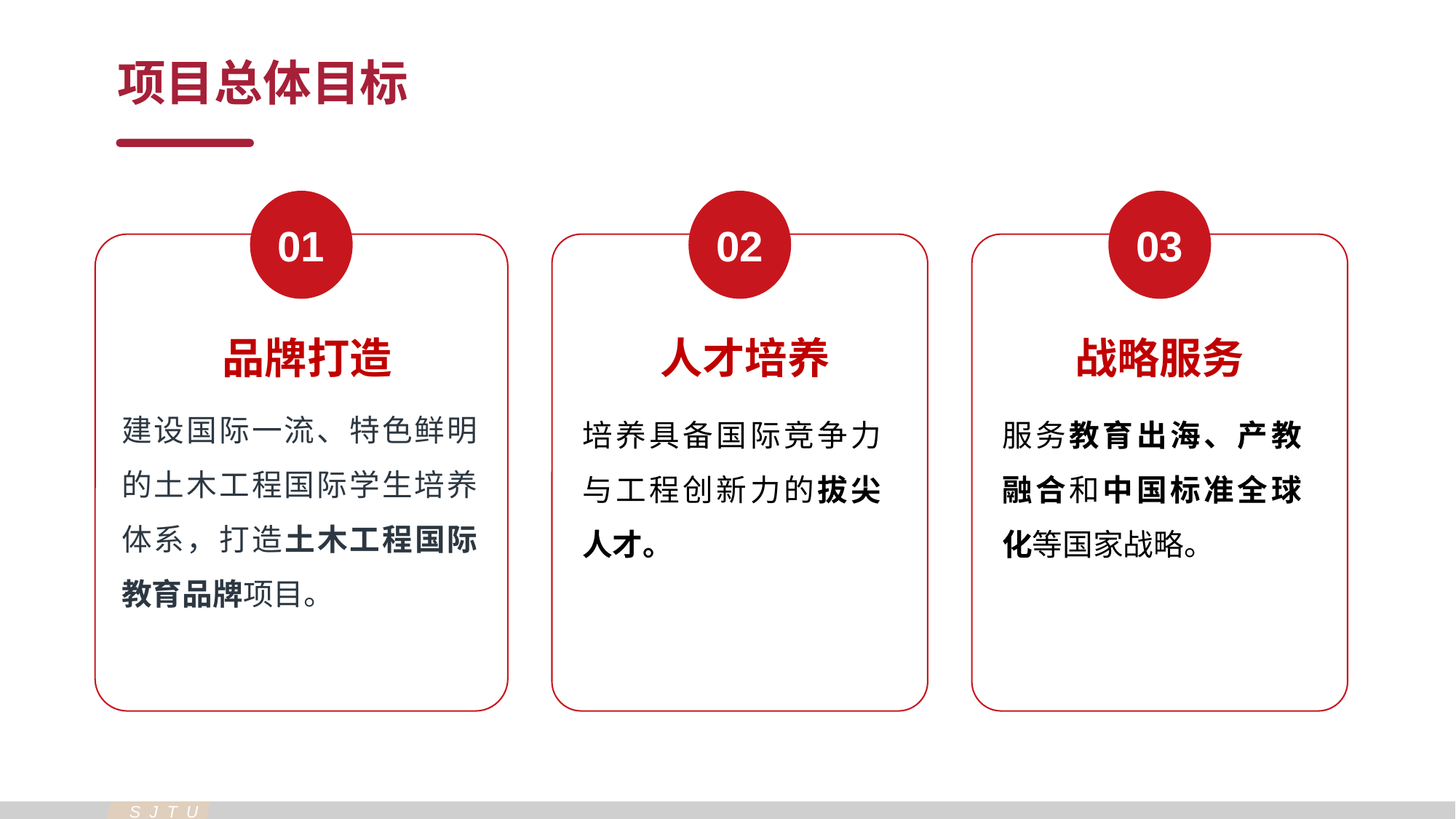

项目总体目标

01
02
03

品牌打造
人才培养
战略服务
建设国际一流、特色鲜明的土木工程国际学生培养体系，打造土木工程国际教育品牌项目。
培养具备国际竞争力与工程创新力的拔尖人才。
服务教育出海、产教融合和中国标准全球化等国家战略。